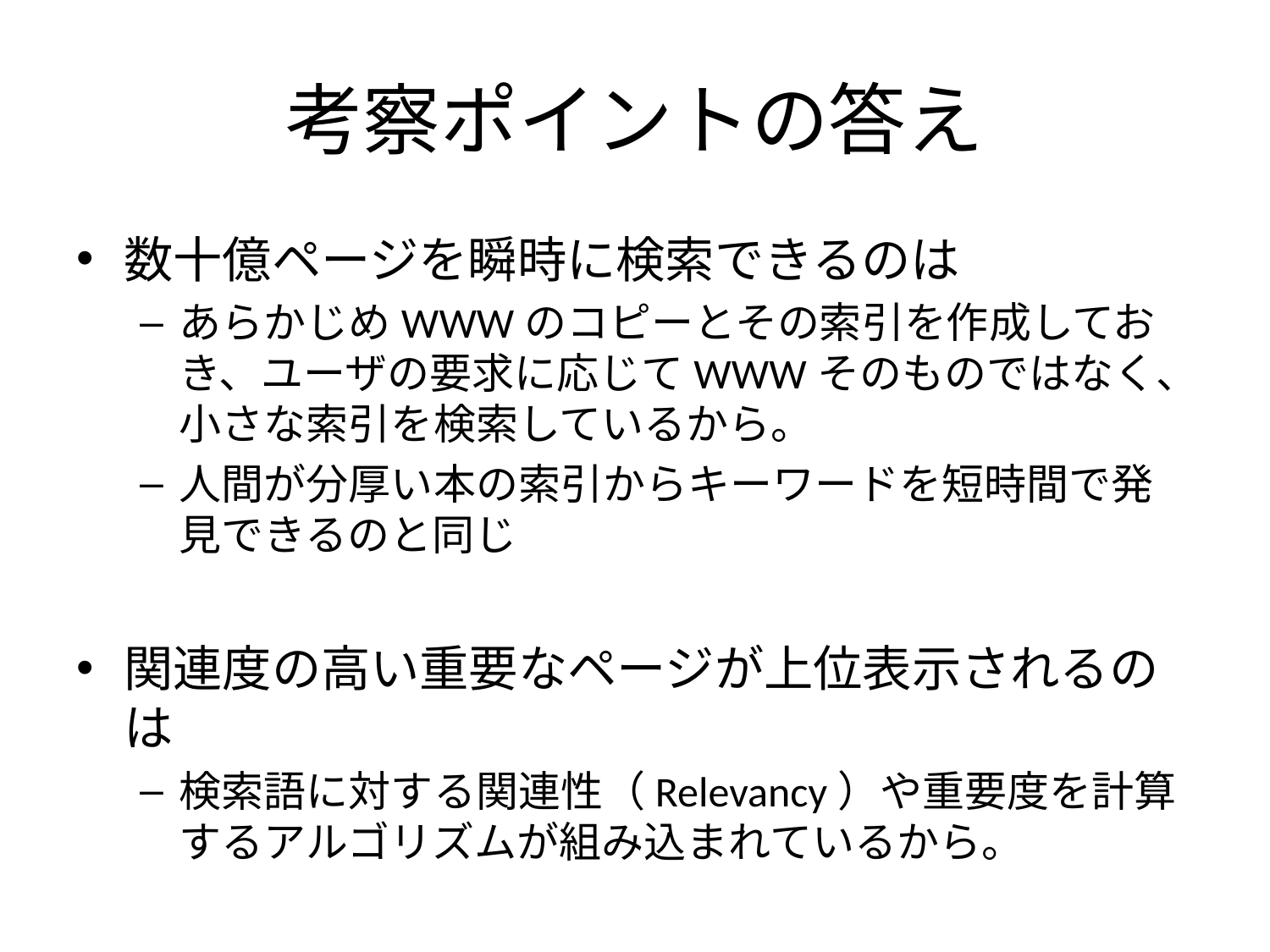

# 考察ポイントの答え
数十億ページを瞬時に検索できるのは
あらかじめWWWのコピーとその索引を作成しておき、ユーザの要求に応じてWWWそのものではなく、小さな索引を検索しているから。
人間が分厚い本の索引からキーワードを短時間で発見できるのと同じ

関連度の高い重要なページが上位表示されるのは
検索語に対する関連性（Relevancy）や重要度を計算するアルゴリズムが組み込まれているから。